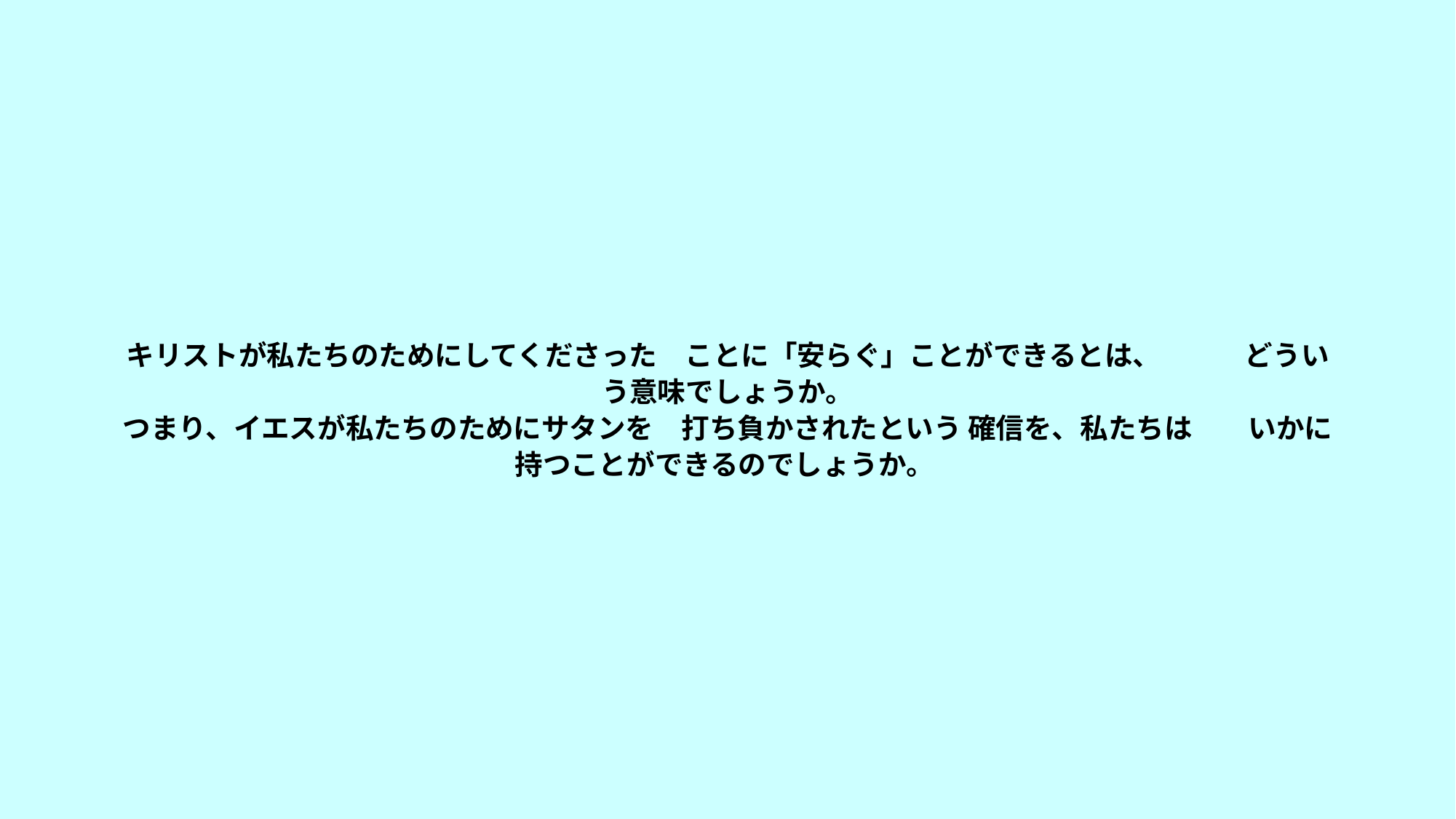

# キリストが私たちのためにしてくださった　ことに「安らぐ」ことができるとは、　　　どうい う意味でしょうか。 つまり、イエスが私たちのためにサタンを　打ち負かされたという 確信を、私たちは　　いかに持つことができるのでしょうか。